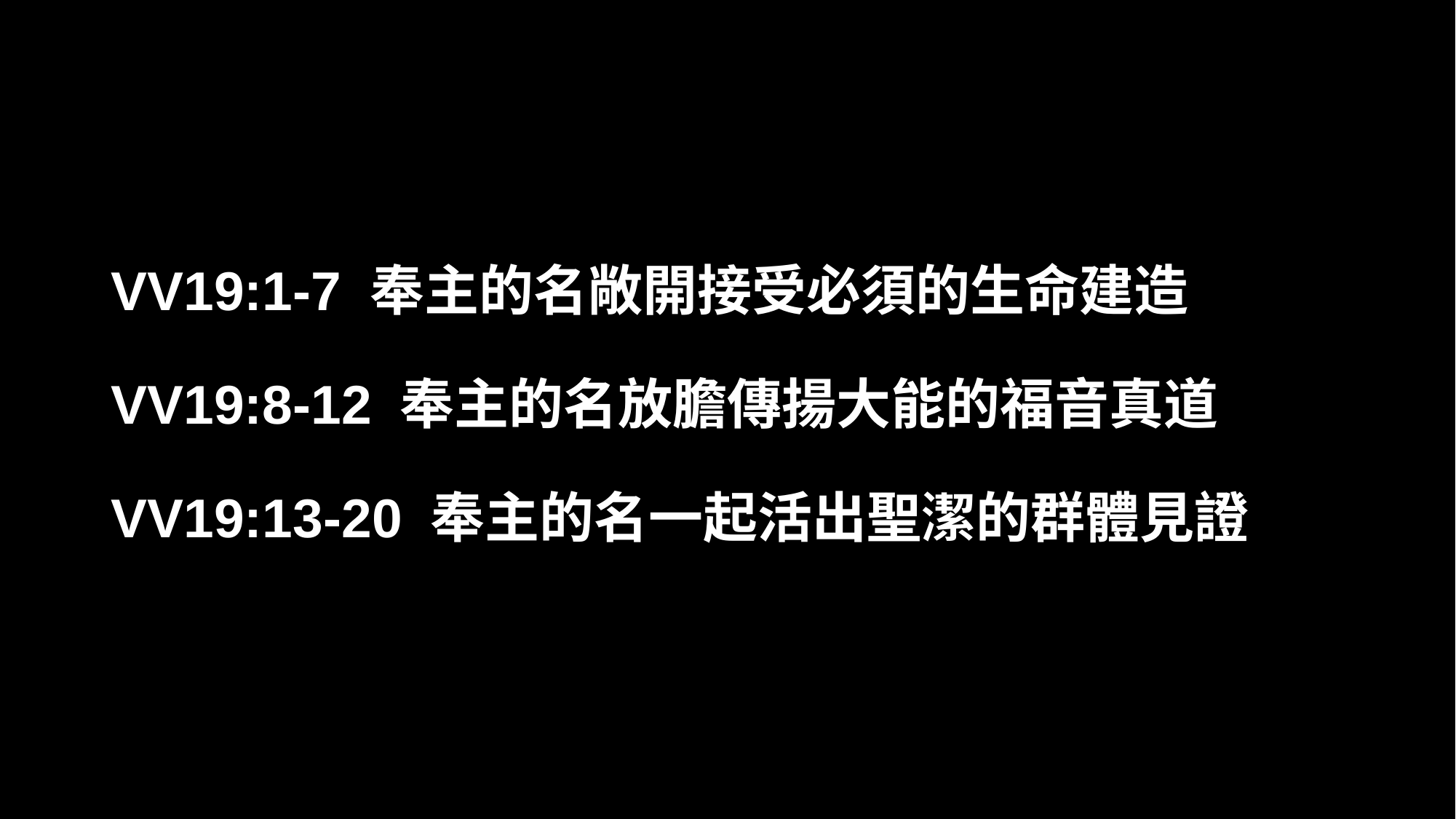

#
VV19:1-7 奉主的名敞開接受必須的生命建造
VV19:8-12 奉主的名放膽傳揚大能的福音真道
VV19:13-20 奉主的名一起活出聖潔的群體見證